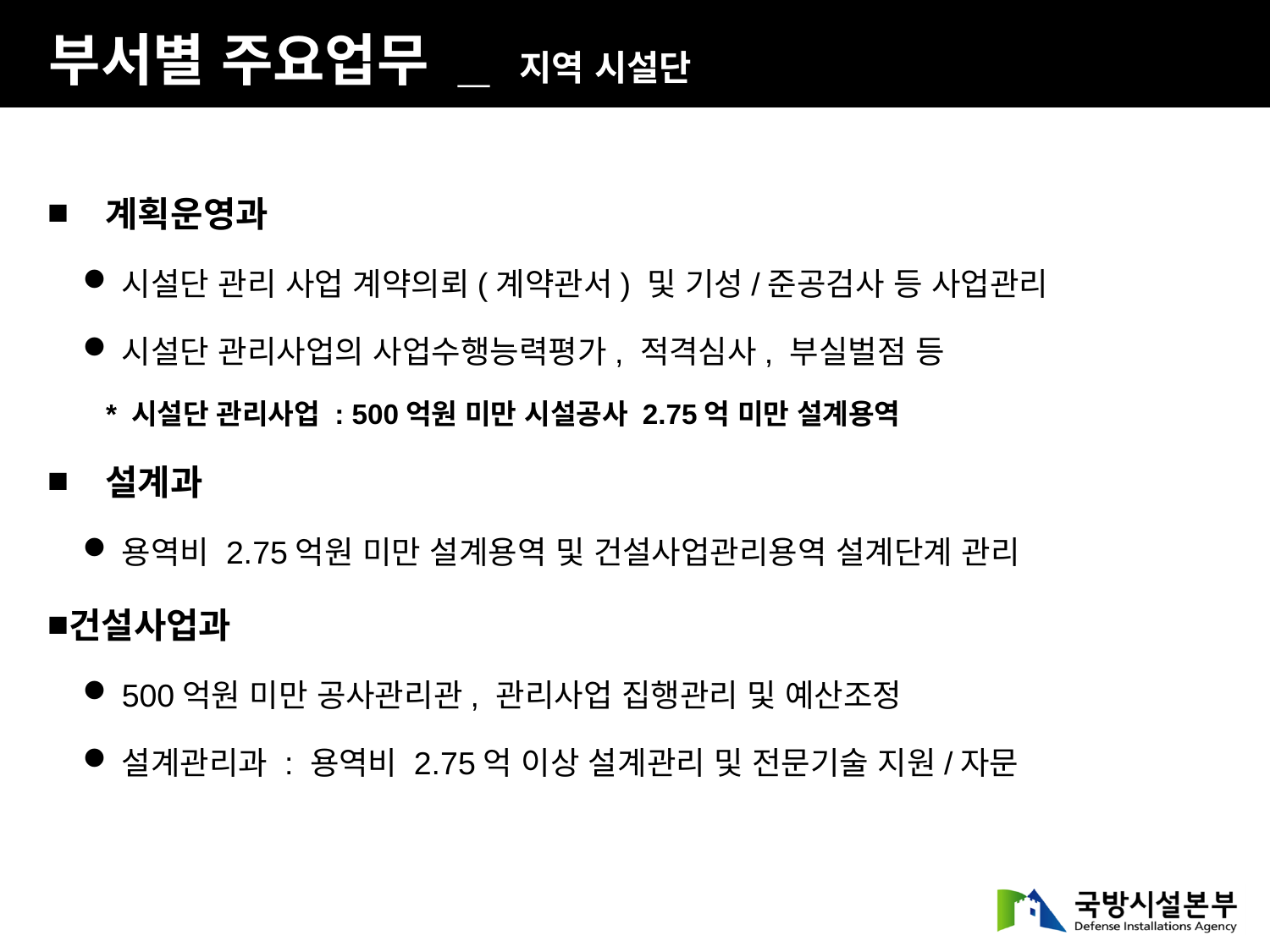

부서별 주요업무 _ 지역 시설단
 계획운영과
시설단 관리 사업 계약의뢰(계약관서) 및 기성/준공검사 등 사업관리
시설단 관리사업의 사업수행능력평가, 적격심사, 부실벌점 등
   * 시설단 관리사업 : 500억원 미만 시설공사 2.75억 미만 설계용역
 설계과
용역비 2.75억원 미만 설계용역 및 건설사업관리용역 설계단계 관리
건설사업과
500억원 미만 공사관리관, 관리사업 집행관리 및 예산조정
설계관리과 : 용역비 2.75억 이상 설계관리 및 전문기술 지원/자문